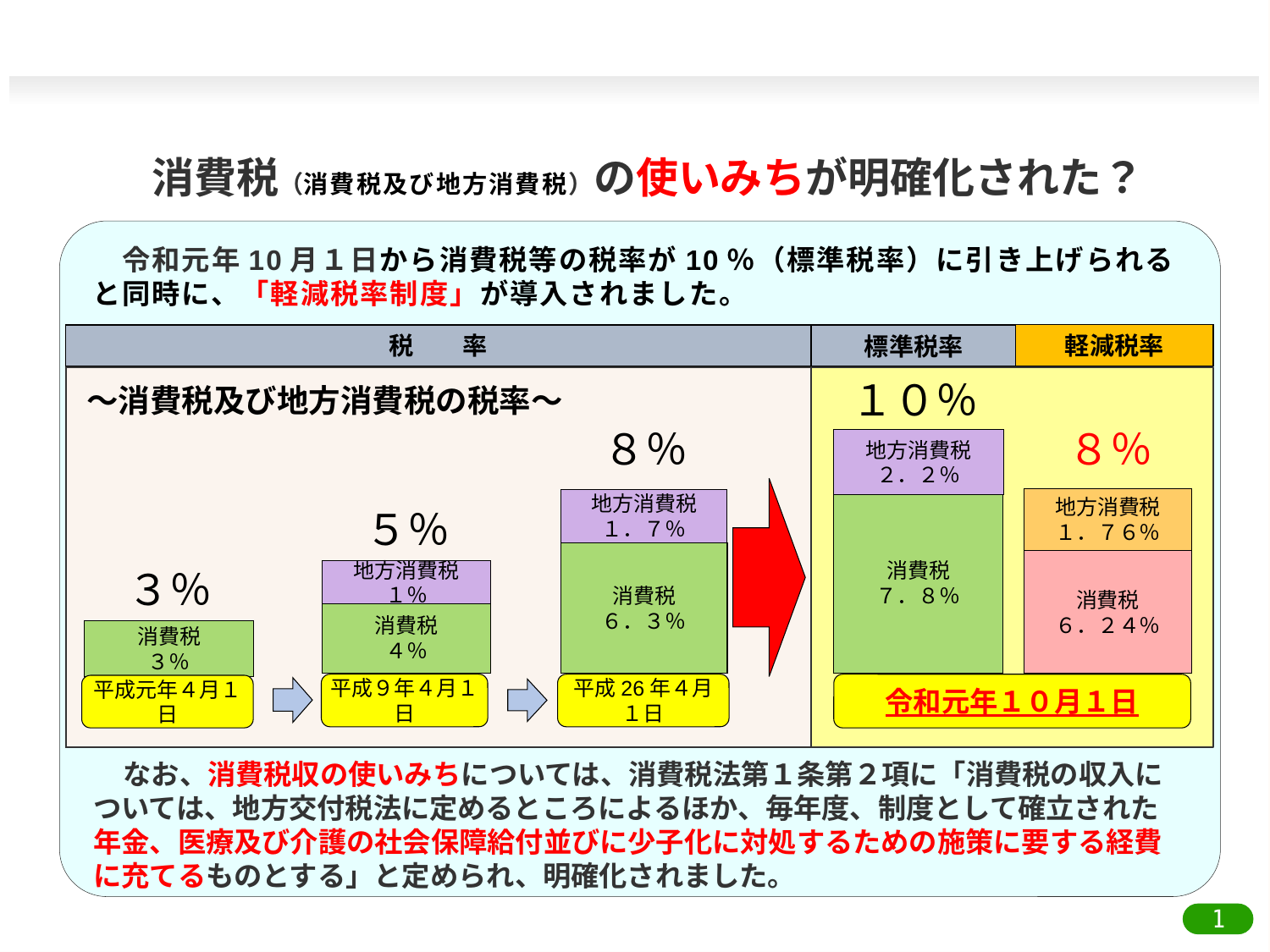

消費税（消費税及び地方消費税）の使いみちが明確化された？

　令和元年10月１日から消費税等の税率が10％（標準税率）に引き上げられると同時に、「軽減税率制度」が導入されました。
軽減税率
標準税率
税　　率

１０％

～消費税及び地方消費税の税率～
８％
８％
地方消費税
２．２％

地方消費税
１．７６％
地方消費税
１．７％
消費税
７．８％
５％
消費税
６．３％
消費税
６．２４％
３％
地方消費税
１％
消費税
４％
消費税
３％
平成９年４月１日
平成26年４月１日
令和元年１０月１日
平成元年４月１日

　なお、消費税収の使いみちについては、消費税法第１条第２項に「消費税の収入については、地方交付税法に定めるところによるほか、毎年度、制度として確立された年金、医療及び介護の社会保障給付並びに少子化に対処するための施策に要する経費に充てるものとする」と定められ、明確化されました。